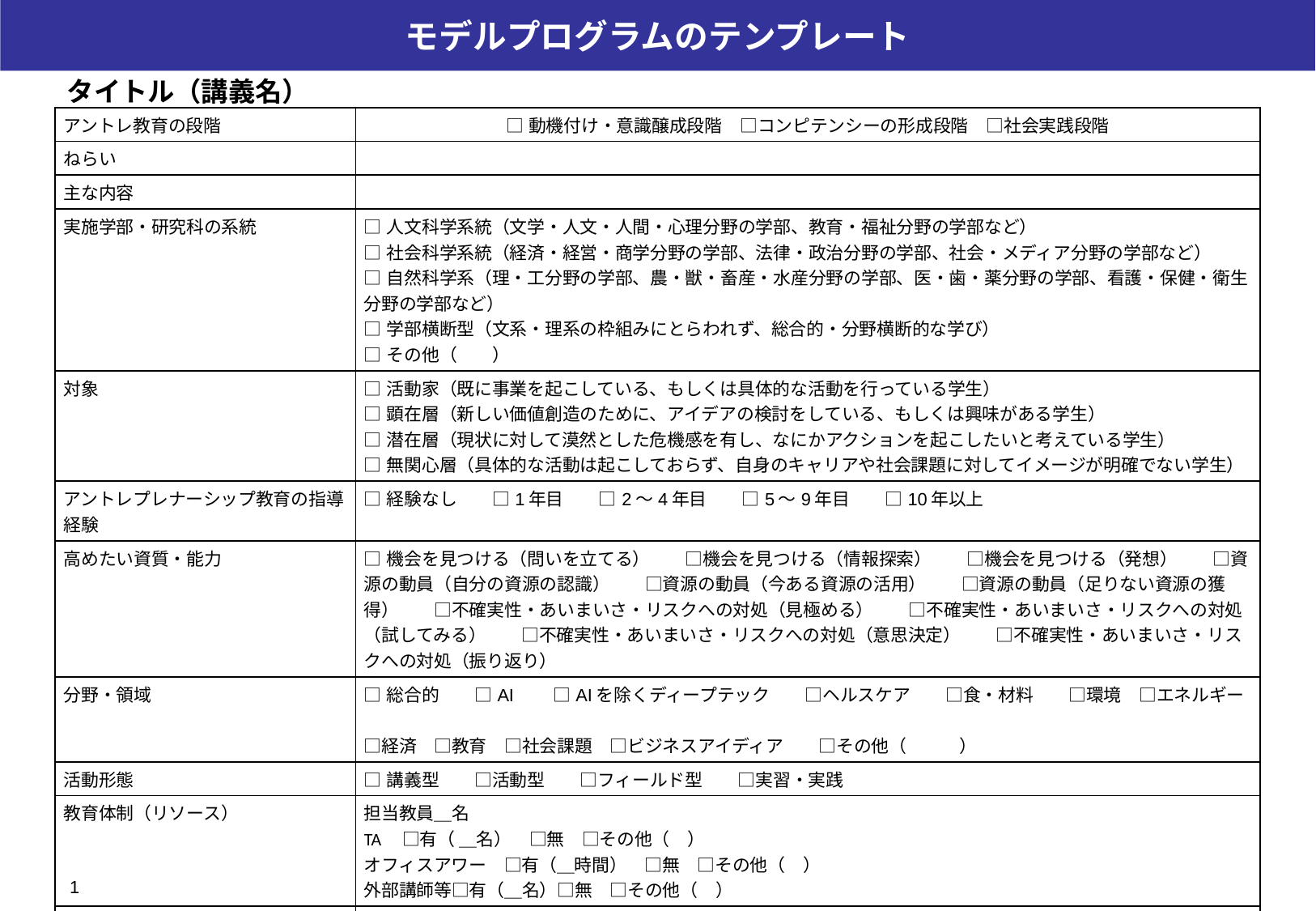

モデルプログラムのテンプレート
タイトル（講義名）
| アントレ教育の段階 | □動機付け・意識醸成段階　□コンピテンシーの形成段階　□社会実践段階 |
| --- | --- |
| ねらい |  |
| 主な内容 |  |
| 実施学部・研究科の系統 | □人文科学系統（文学・人文・人間・心理分野の学部、教育・福祉分野の学部など） □社会科学系統（経済・経営・商学分野の学部、法律・政治分野の学部、社会・メディア分野の学部など） □自然科学系（理・工分野の学部、農・獣・畜産・水産分野の学部、医・歯・薬分野の学部、看護・保健・衛生分野の学部など） □学部横断型（文系・理系の枠組みにとらわれず、総合的・分野横断的な学び） □その他（　　） |
| 対象 | □活動家（既に事業を起こしている、もしくは具体的な活動を行っている学生） □顕在層（新しい価値創造のために、アイデアの検討をしている、もしくは興味がある学生） □潜在層（現状に対して漠然とした危機感を有し、なにかアクションを起こしたいと考えている学生） □無関心層（具体的な活動は起こしておらず、自身のキャリアや社会課題に対してイメージが明確でない学生） |
| アントレプレナーシップ教育の指導経験 | □経験なし　　□1年目　　□2～4年目　　□5～9年目　　□10年以上 |
| 高めたい資質・能力 | □機会を見つける（問いを立てる）　　□機会を見つける（情報探索）　　□機会を見つける（発想）　　□資源の動員（自分の資源の認識）　　□資源の動員（今ある資源の活用）　　□資源の動員（足りない資源の獲得）　　□不確実性・あいまいさ・リスクへの対処（見極める）　　□不確実性・あいまいさ・リスクへの対処（試してみる）　　□不確実性・あいまいさ・リスクへの対処（意思決定）　　□不確実性・あいまいさ・リスクへの対処（振り返り） |
| 分野・領域 | □総合的　　□AI　　□AIを除くディープテック　　□ヘルスケア　　□食・材料　　□環境　□エネルギー　 □経済　□教育　□社会課題　□ビジネスアイディア　　□その他（　　　） |
| 活動形態 | □講義型　　□活動型　　□フィールド型　　□実習・実践 |
| 教育体制（リソース） | 担当教員＿名　 TA　□有（ ＿名）　□無　□その他（　） オフィスアワー　□有（＿時間）　□無　□その他（　） 外部講師等□有（＿名）□無　□その他（　） |
| 時間 | 分 |
| 流れ（・項目） | 活動（◇活動の工夫） |
|  |  |
| 備考 |  |
1